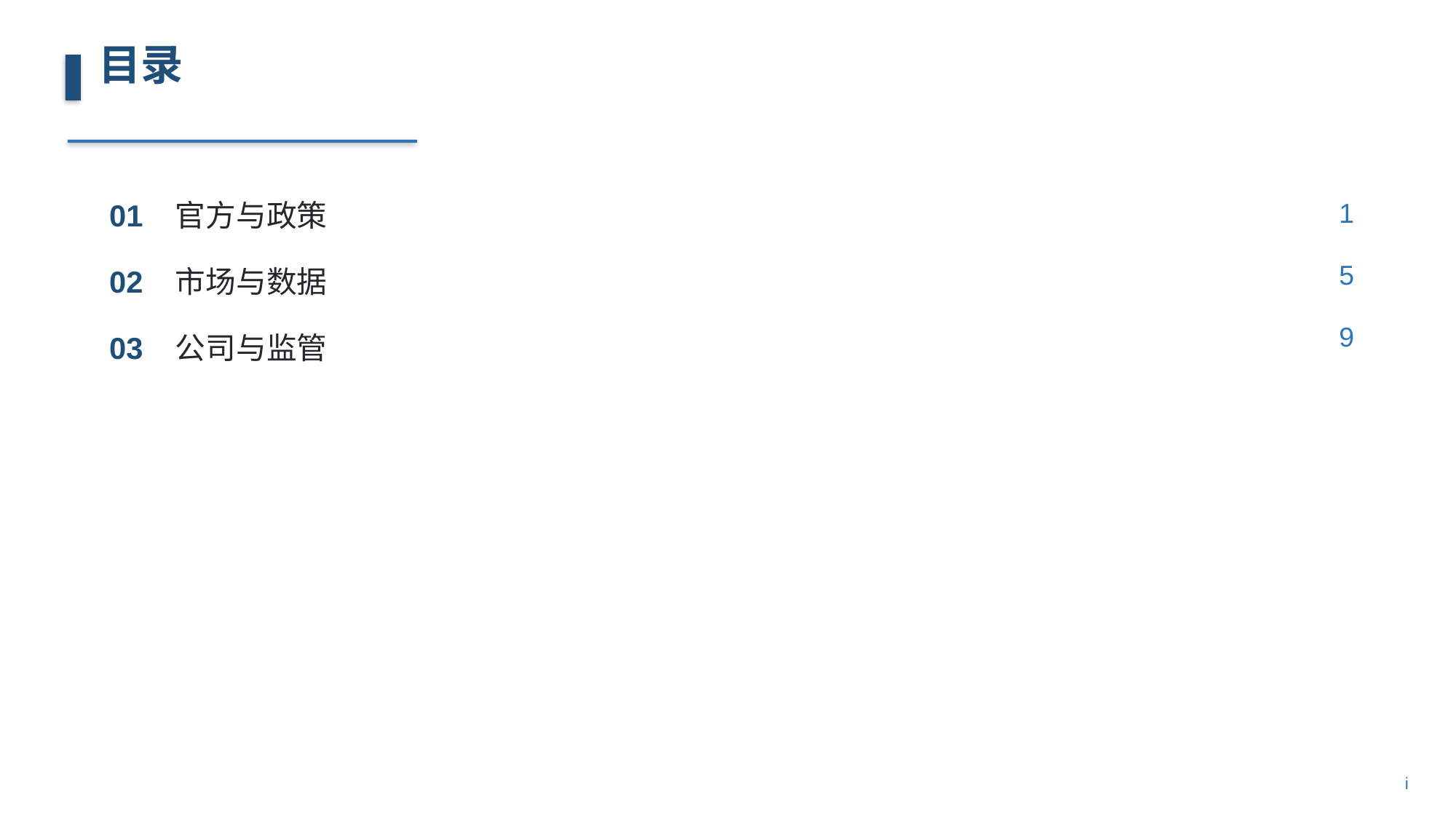

目录

01   官方与政策
02   市场与数据
03   公司与监管
1
5
9
i